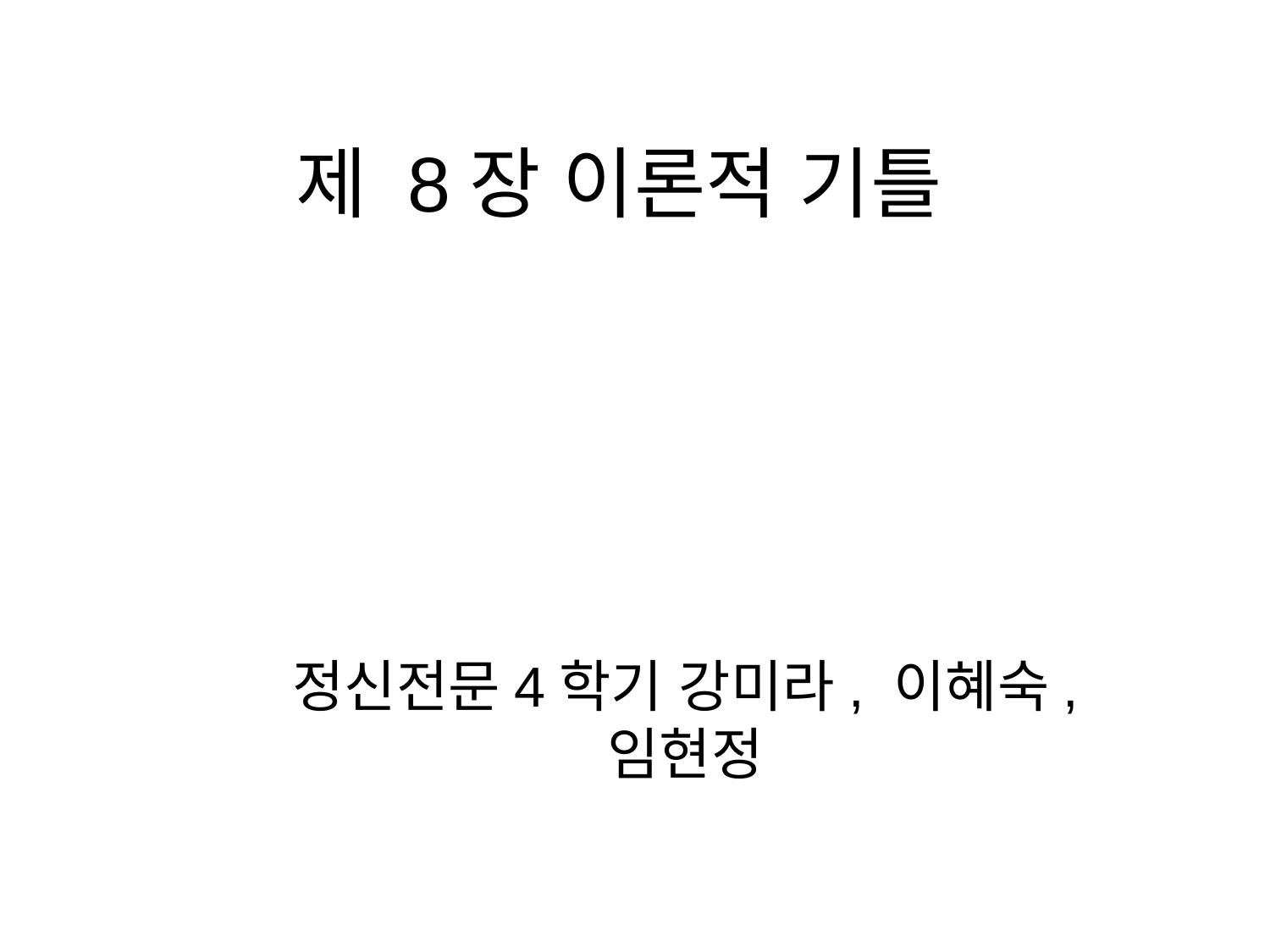

# 제 8장 이론적 기틀
정신전문4학기 강미라, 이혜숙, 임현정